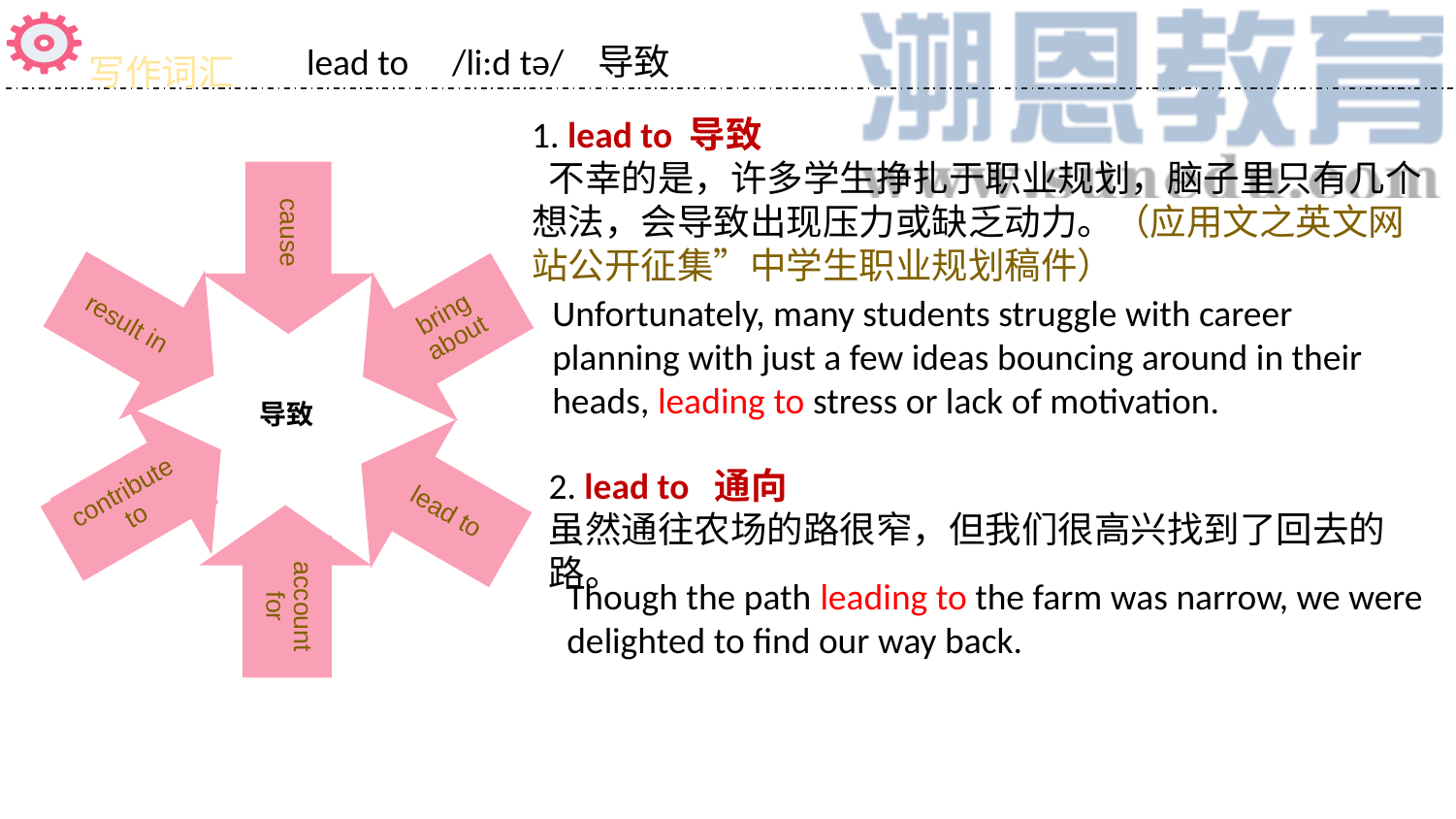

写作词汇
lead to	/li:d tə/	导致
1. lead to 导致
 不幸的是，许多学生挣扎于职业规划，脑子里只有几个想法，会导致出现压力或缺乏动力。（应用文之英文网站公开征集”中学生职业规划稿件）

cause

result in

bring about
Unfortunately, many students struggle with career planning with just a few ideas bouncing around in their heads, leading to stress or lack of motivation.
导致

contribute to

lead to
2. lead to  通向
虽然通往农场的路很窄，但我们很高兴找到了回去的路。

account for
Though the path leading to the farm was narrow, we were delighted to find our way back.